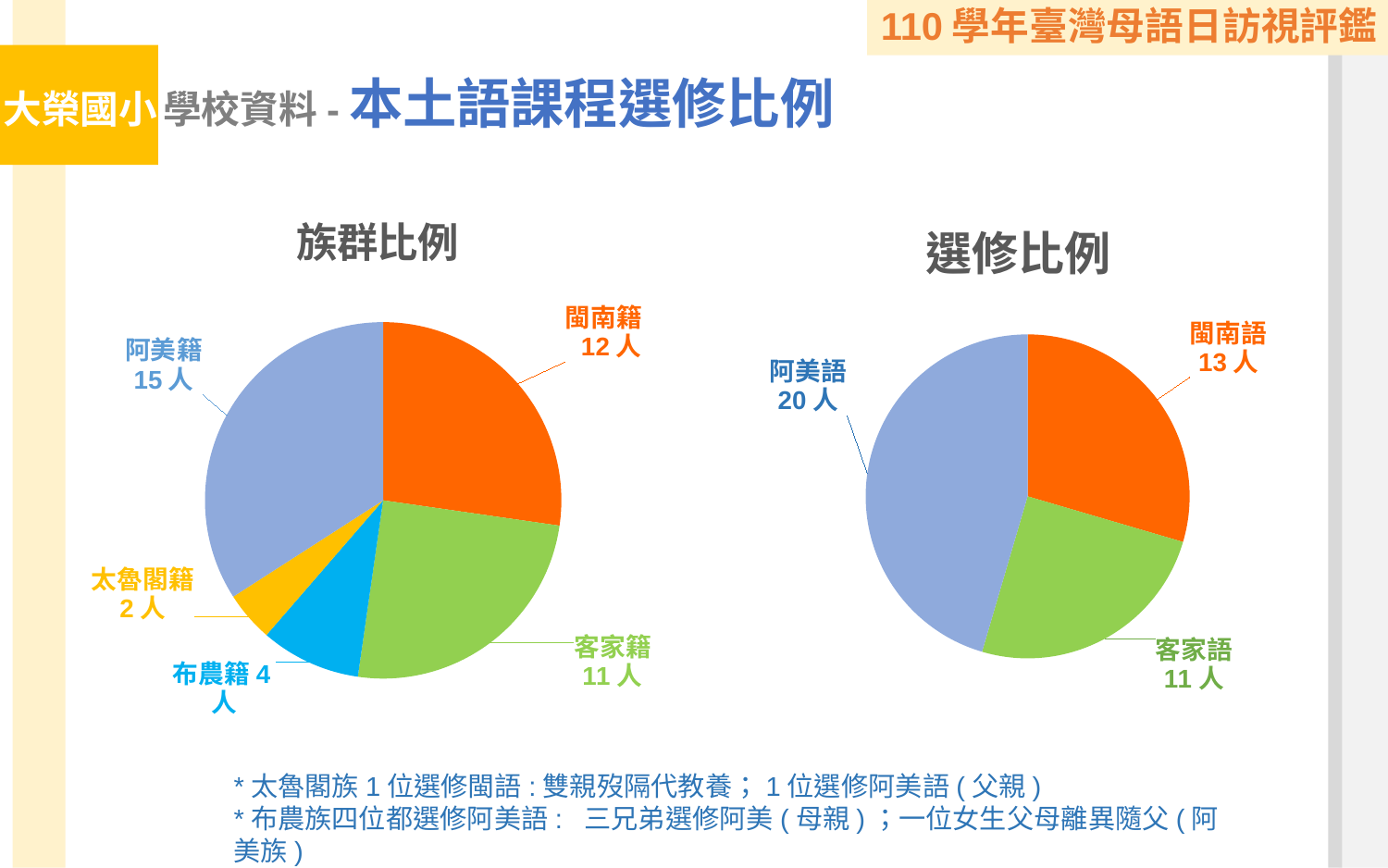

110學年臺灣母語日訪視評鑑

學校資料-本土語課程選修比例
大榮國小

### Chart: 族群比例

| Category | 人數 |
|---|---|
| 閩南籍
12人 | 12.0 |
| 客家籍
11人 | 11.0 |
| 布農籍4人 | 4.0 |
| 太魯閣籍
2人 | 2.0 |
| 阿美籍
15人 | 15.0 |

### Chart: 選修比例

| Category | 人數 |
|---|---|
| 閩南語
13人 | 13.0 |
| 客家語
11人 | 11.0 |
| 阿美語
20人 | 20.0 |
*太魯閣族1位選修閩語:雙親歿隔代教養；1位選修阿美語(父親)
*布農族四位都選修阿美語:  三兄弟選修阿美(母親)；一位女生父母離異隨父(阿美族)